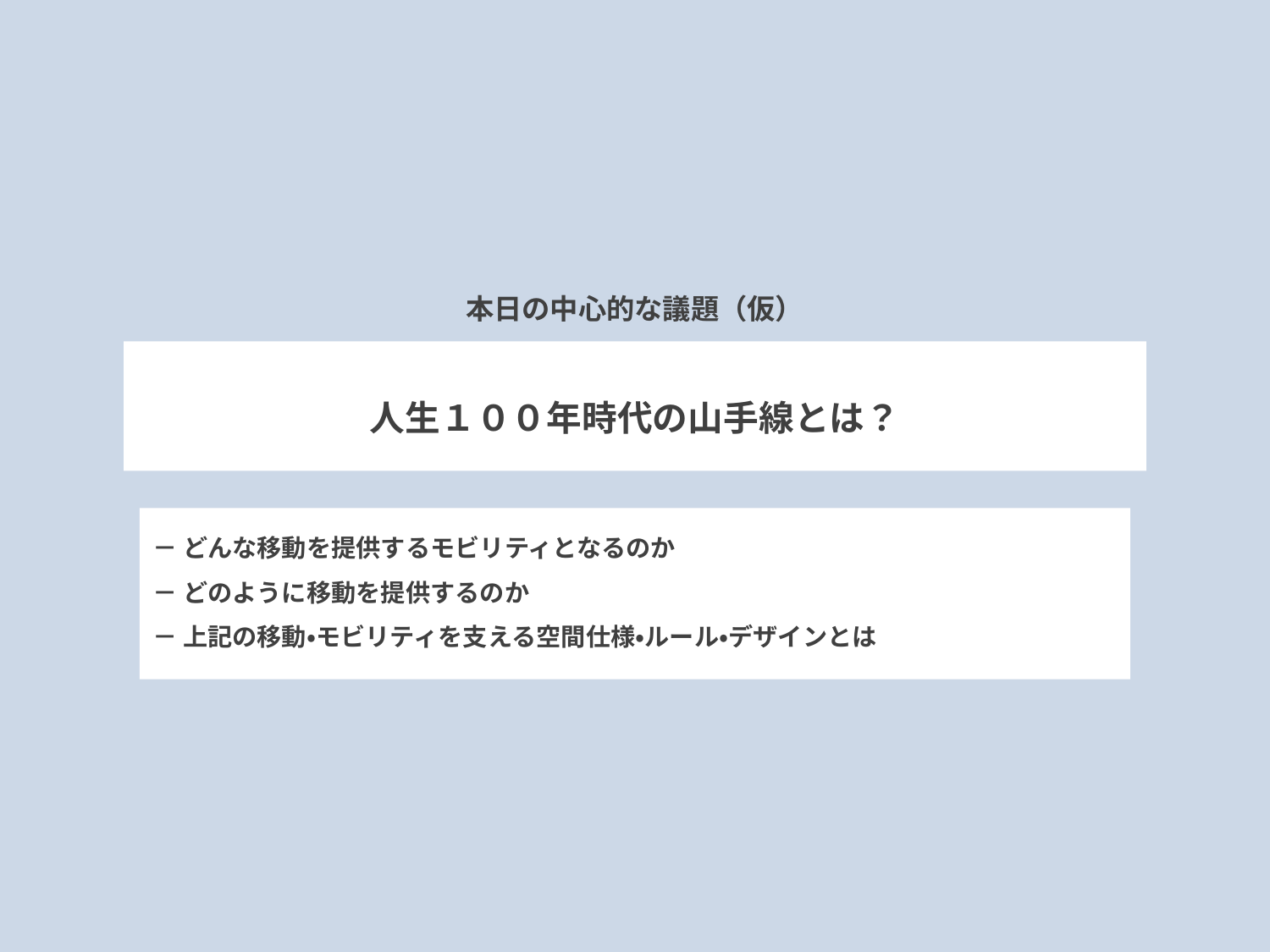

本日の中心的な議題（仮）
# 人生１００年時代の山手線とは？
－ どんな移動を提供するモビリティとなるのか
－ どのように移動を提供するのか
－ 上記の移動・モビリティを支える空間仕様・ルール・デザインとは